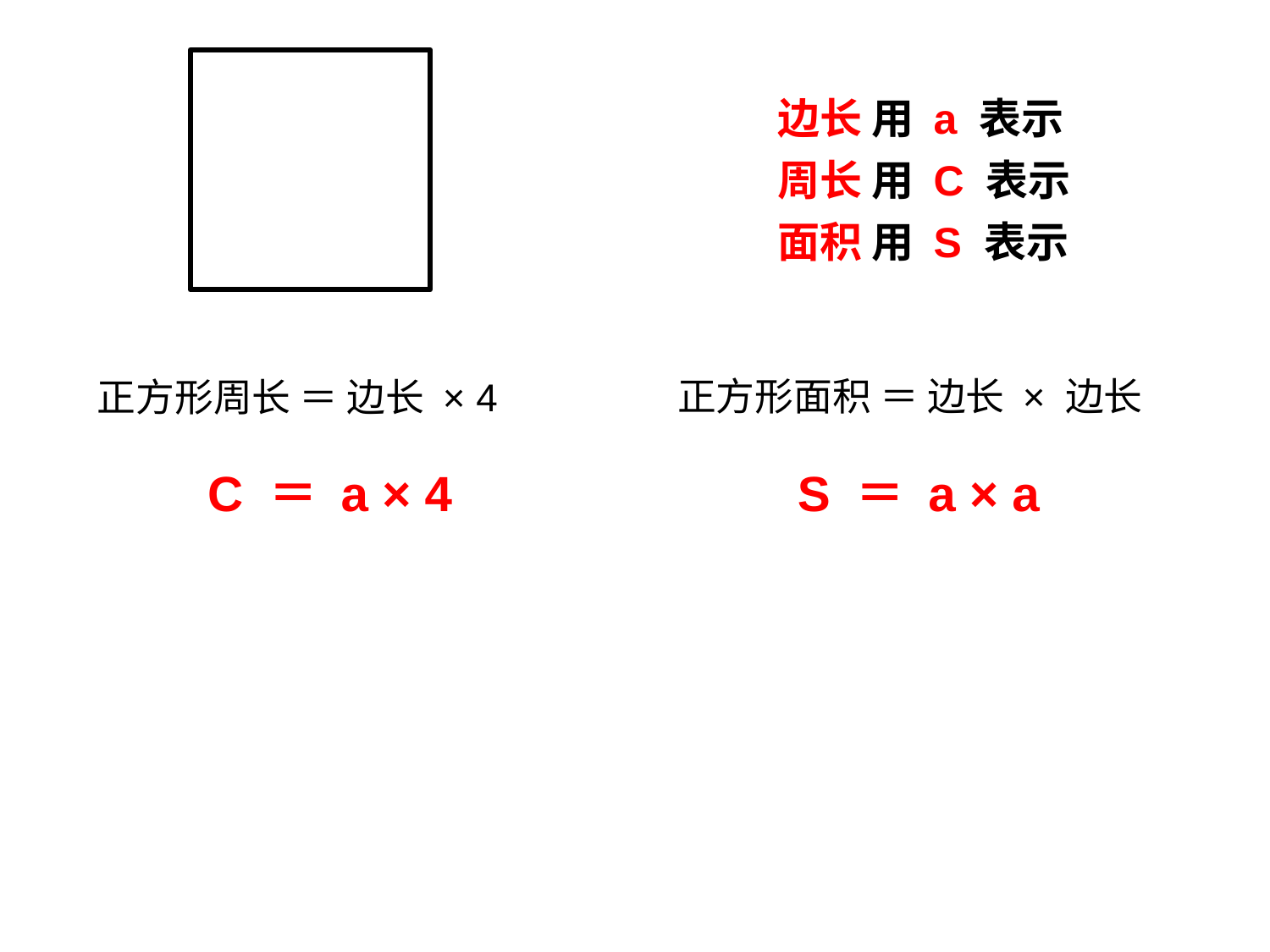

边长 用 a 表示
周长 用 C 表示
面积 用 S 表示
正方形面积 ＝ 边长 × 边长
正方形周长 ＝ 边长 × 4
S ＝ a × a
C ＝ a × 4